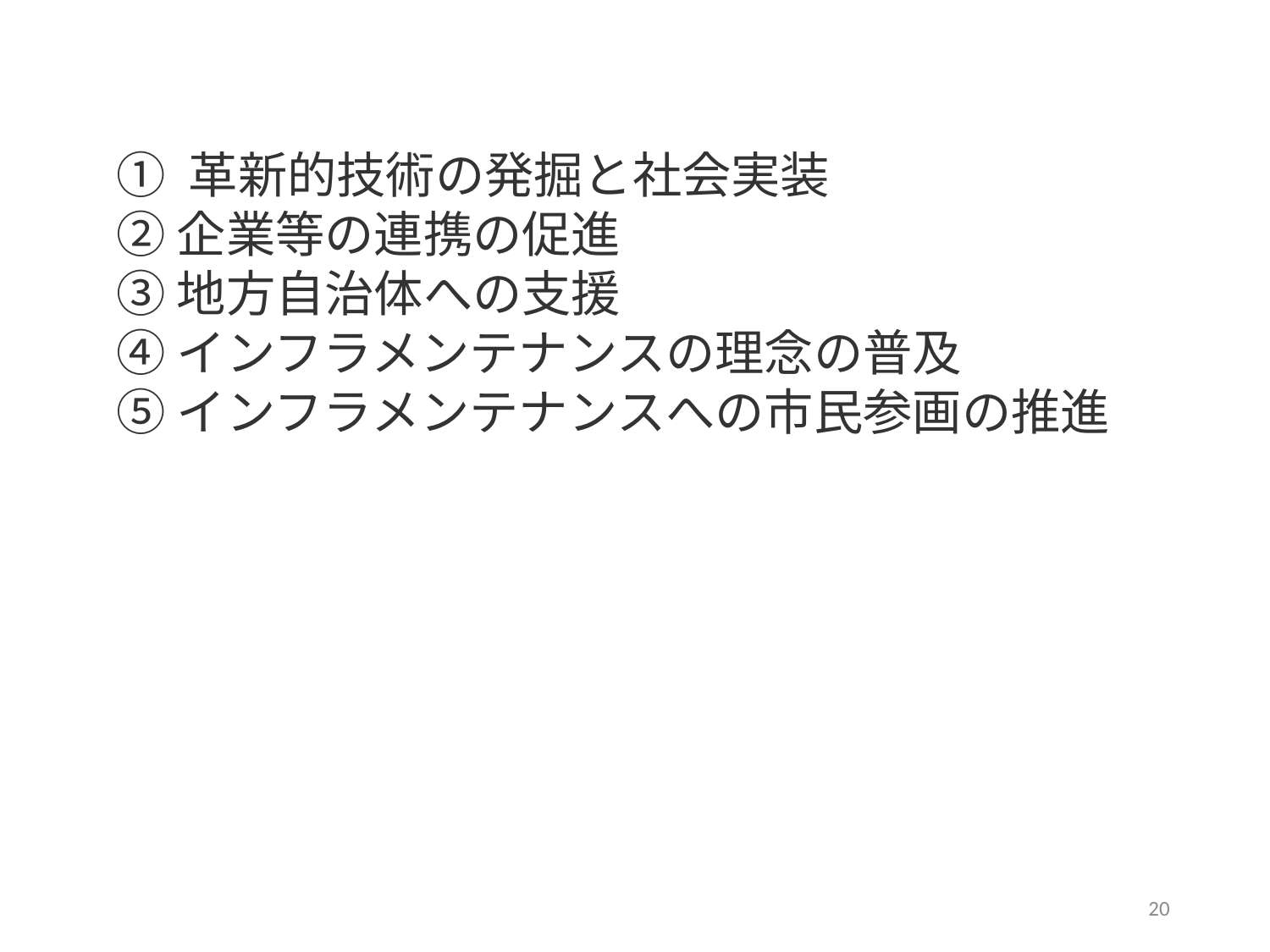

① 革新的技術の発掘と社会実装
② 企業等の連携の促進
③ 地方自治体への支援
④ インフラメンテナンスの理念の普及
⑤ インフラメンテナンスへの市民参画の推進
20